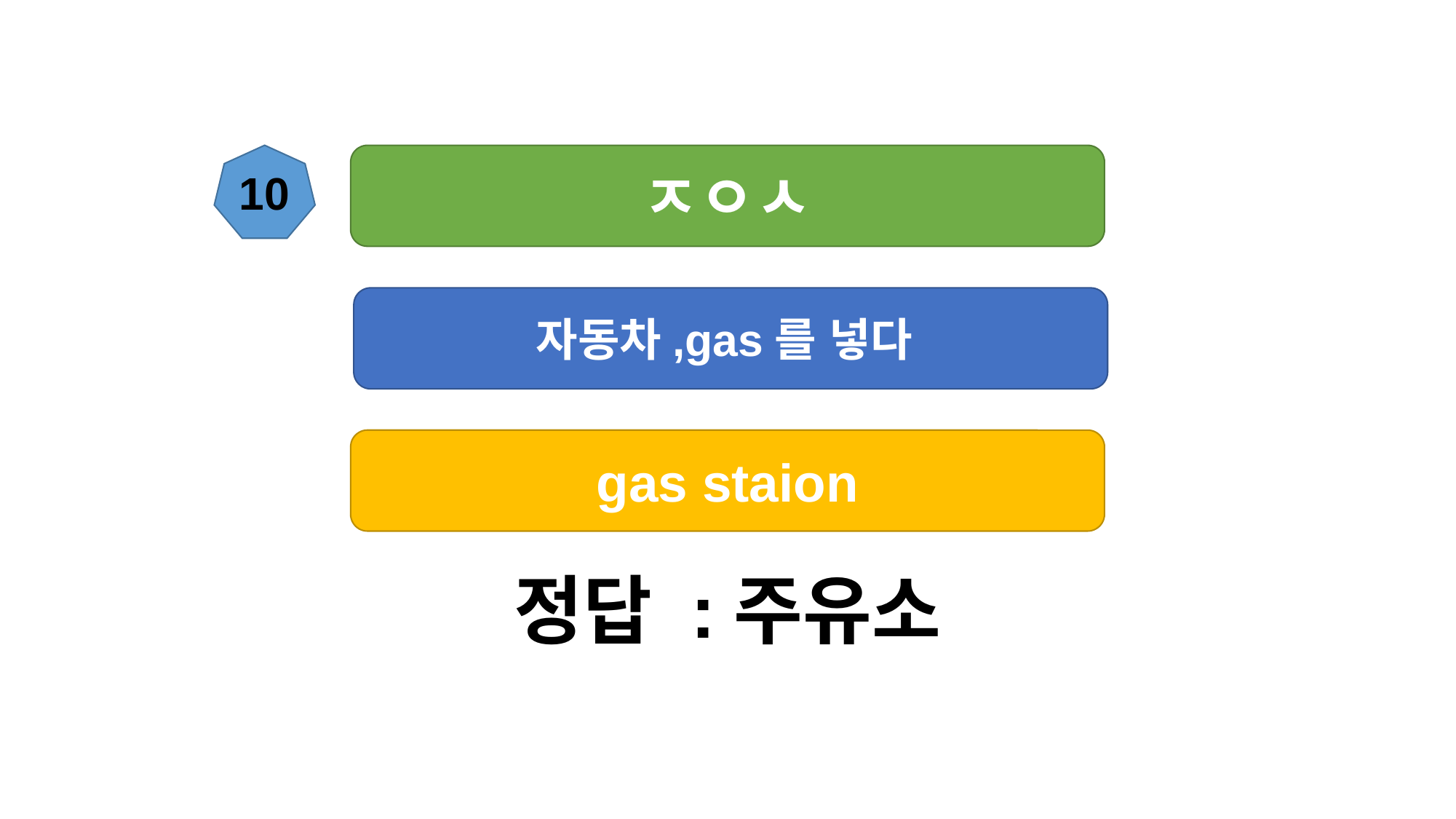

10
ㅈㅇㅅ
자동차,gas를 넣다
gas staion
정답 :주유소